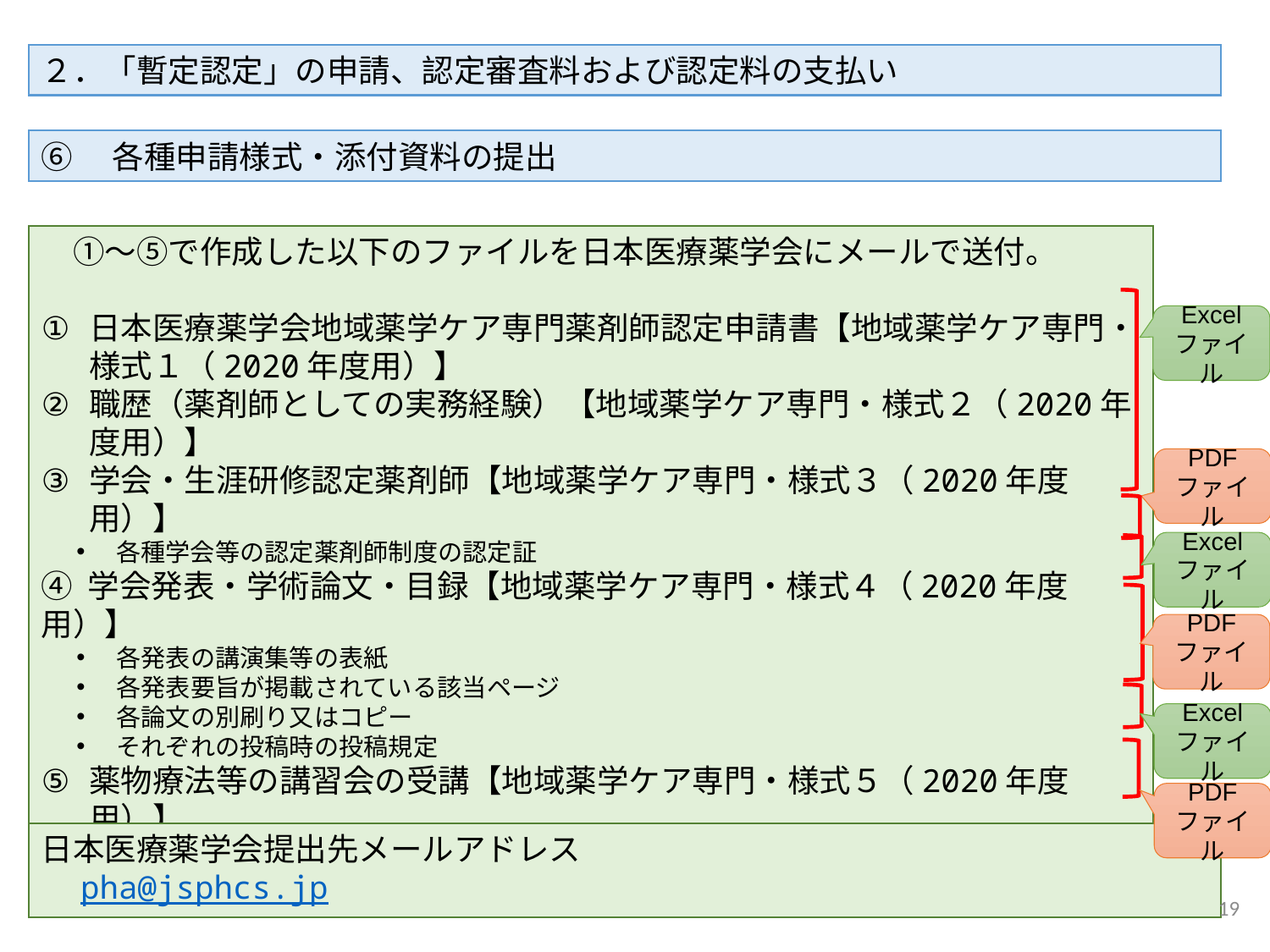

２．「暫定認定」の申請、認定審査料および認定料の支払い
⑥　各種申請様式・添付資料の提出
　①～⑤で作成した以下のファイルを日本医療薬学会にメールで送付。

日本医療薬学会地域薬学ケア専門薬剤師認定申請書【地域薬学ケア専門・様式１（2020年度用）】
職歴（薬剤師としての実務経験）【地域薬学ケア専門・様式２（2020年度用）】
学会・生涯研修認定薬剤師【地域薬学ケア専門・様式３（2020年度用）】
各種学会等の認定薬剤師制度の認定証
④ 学会発表・学術論文・目録【地域薬学ケア専門・様式４（2020年度用）】
各発表の講演集等の表紙
各発表要旨が掲載されている該当ページ
各論文の別刷り又はコピー
それぞれの投稿時の投稿規定
薬物療法等の講習会の受講【地域薬学ケア専門・様式５（2020年度用）】
各講習会等の受講証もしくは参加証
（発表を行った場合は、発表の講演集等の表紙、発表要旨が掲載されている該当ページ）

Excel
ファイル
PDF
ファイル

Excel
ファイル

PDF
ファイル

Excel
ファイル

PDF
ファイル
日本医療薬学会提出先メールアドレス
　pha@jsphcs.jp
19